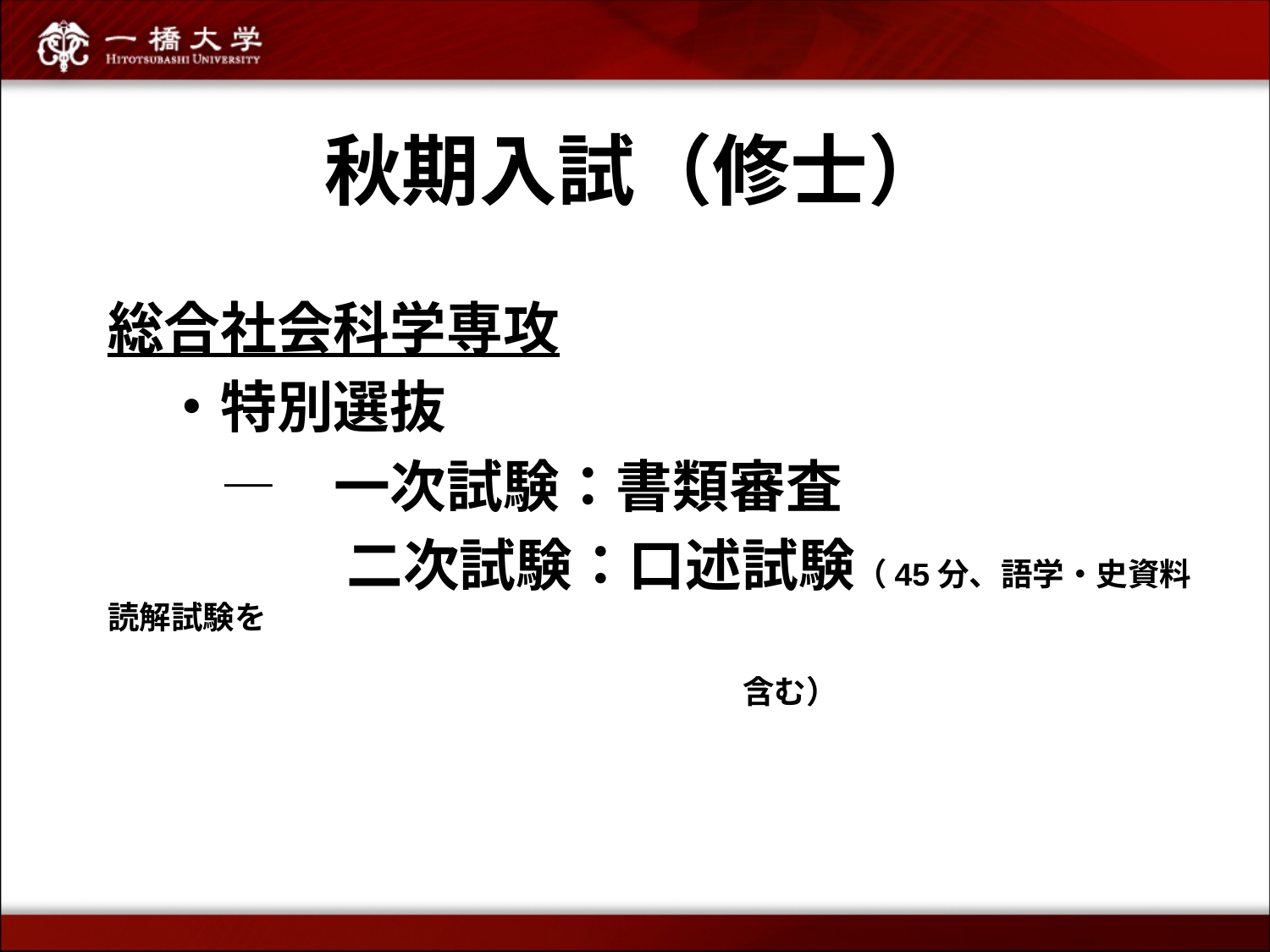

# 秋期入試（修士）
総合社会科学専攻
　・特別選抜
　　―　一次試験：書類審査
　　　　 二次試験：口述試験（45分、語学・史資料読解試験を
　　　　　　　　　　　　　　　　　　　　含む）